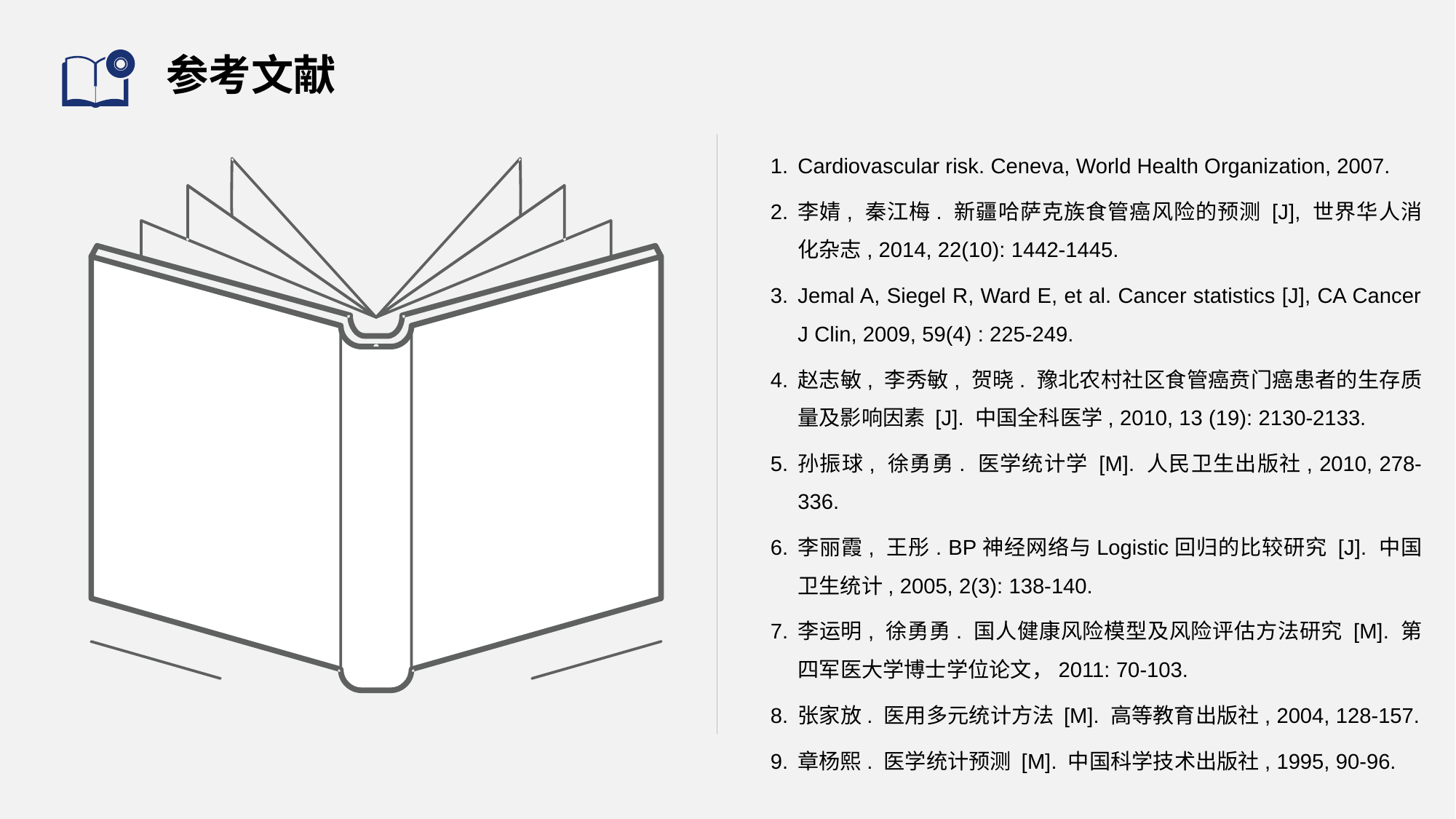

# 参考文献
Cardiovascular risk. Ceneva, World Health Organization, 2007.
李婧, 秦江梅. 新疆哈萨克族食管癌风险的预测 [J], 世界华人消化杂志, 2014, 22(10): 1442-1445.
Jemal A, Siegel R, Ward E, et al. Cancer statistics [J], CA Cancer J Clin, 2009, 59(4) : 225-249.
赵志敏, 李秀敏, 贺晓. 豫北农村社区食管癌贲门癌患者的生存质量及影响因素 [J]. 中国全科医学, 2010, 13 (19): 2130-2133.
孙振球, 徐勇勇. 医学统计学 [M]. 人民卫生出版社, 2010, 278-336.
李丽霞, 王彤. BP神经网络与Logistic回归的比较研究 [J]. 中国卫生统计, 2005, 2(3): 138-140.
李运明, 徐勇勇. 国人健康风险模型及风险评估方法研究 [M]. 第四军医大学博士学位论文，2011: 70-103.
张家放. 医用多元统计方法 [M]. 高等教育出版社, 2004, 128-157.
章杨熙. 医学统计预测 [M]. 中国科学技术出版社, 1995, 90-96.